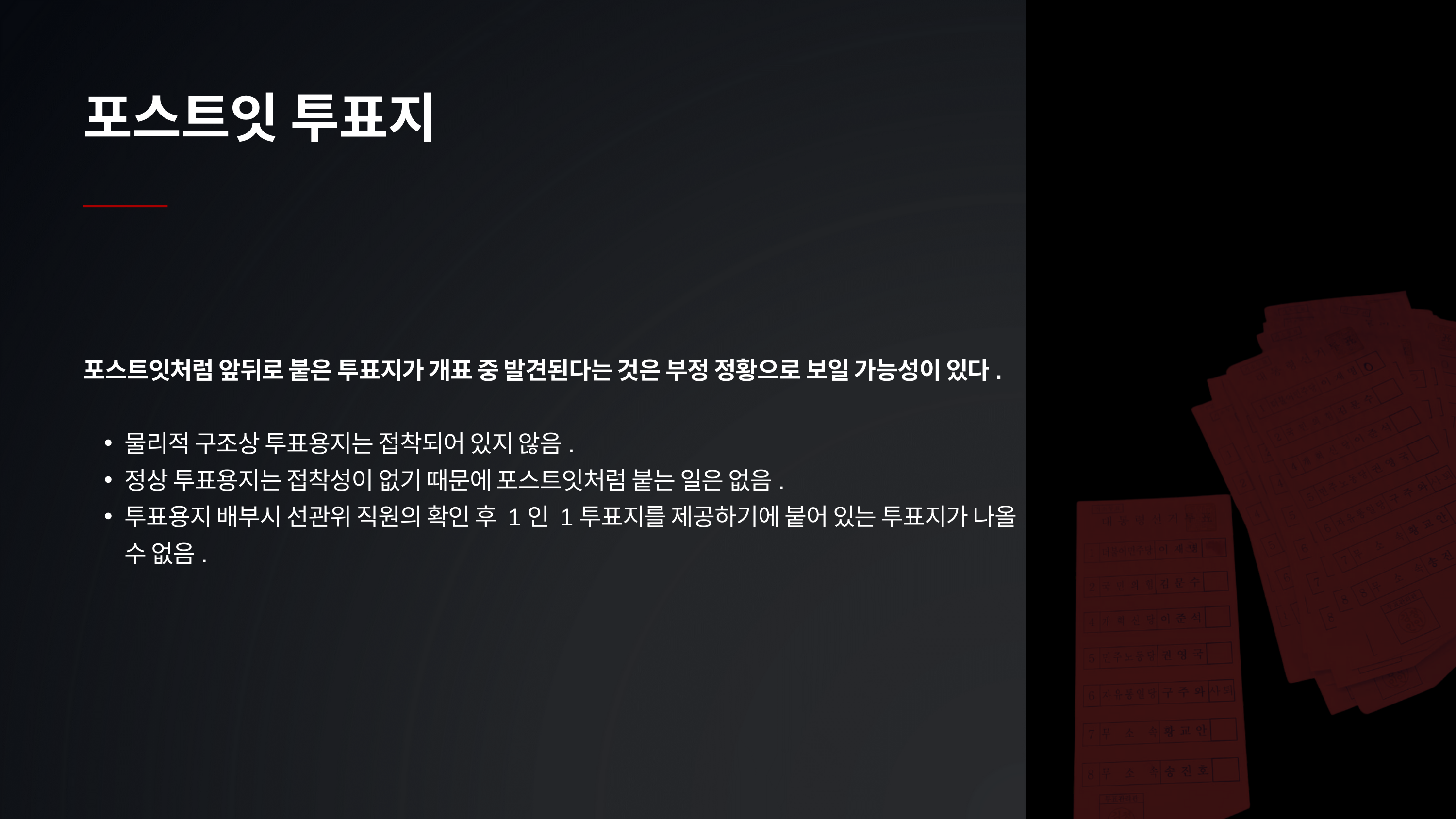

포스트잇 투표지

포스트잇처럼 앞뒤로 붙은 투표지가 개표 중 발견된다는 것은 부정 정황으로 보일 가능성이 있다.

물리적 구조상 투표용지는 접착되어 있지 않음.
정상 투표용지는 접착성이 없기 때문에 포스트잇처럼 붙는 일은 없음.
투표용지 배부시 선관위 직원의 확인 후 1인 1투표지를 제공하기에 붙어 있는 투표지가 나올 수 없음.